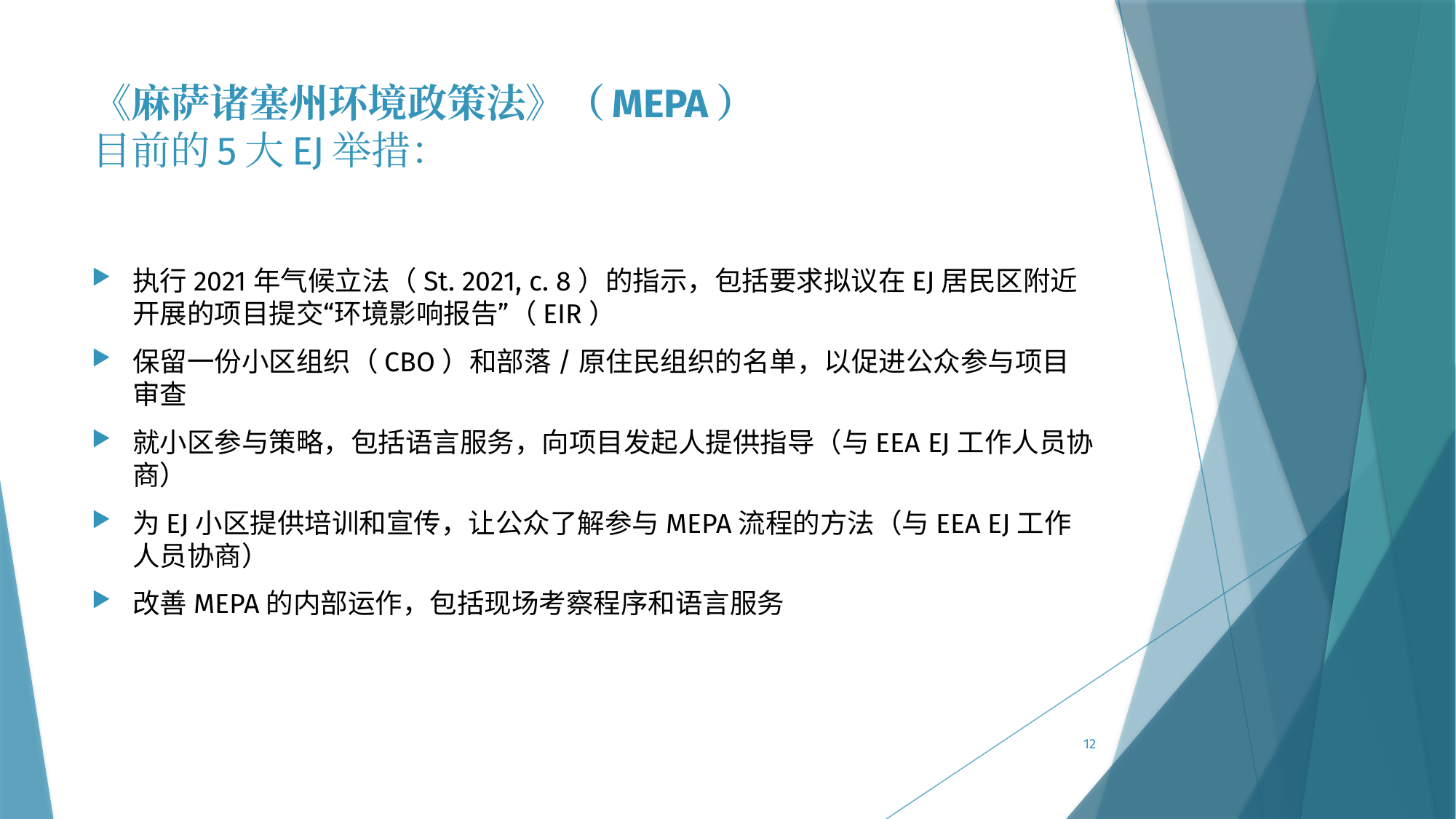

# 《麻萨诸塞州环境政策法》（MEPA） 目前的5大EJ举措：
执行2021年气候立法（St. 2021, c. 8）的指示，包括要求拟议在EJ居民区附近开展的项目提交“环境影响报告”（EIR）
保留一份小区组织（CBO）和部落/原住民组织的名单，以促进公众参与项目审查
就小区参与策略，包括语言服务，向项目发起人提供指导（与EEA EJ工作人员协商）
为EJ小区提供培训和宣传，让公众了解参与MEPA流程的方法（与EEA EJ工作人员协商）
改善MEPA的内部运作，包括现场考察程序和语言服务

12